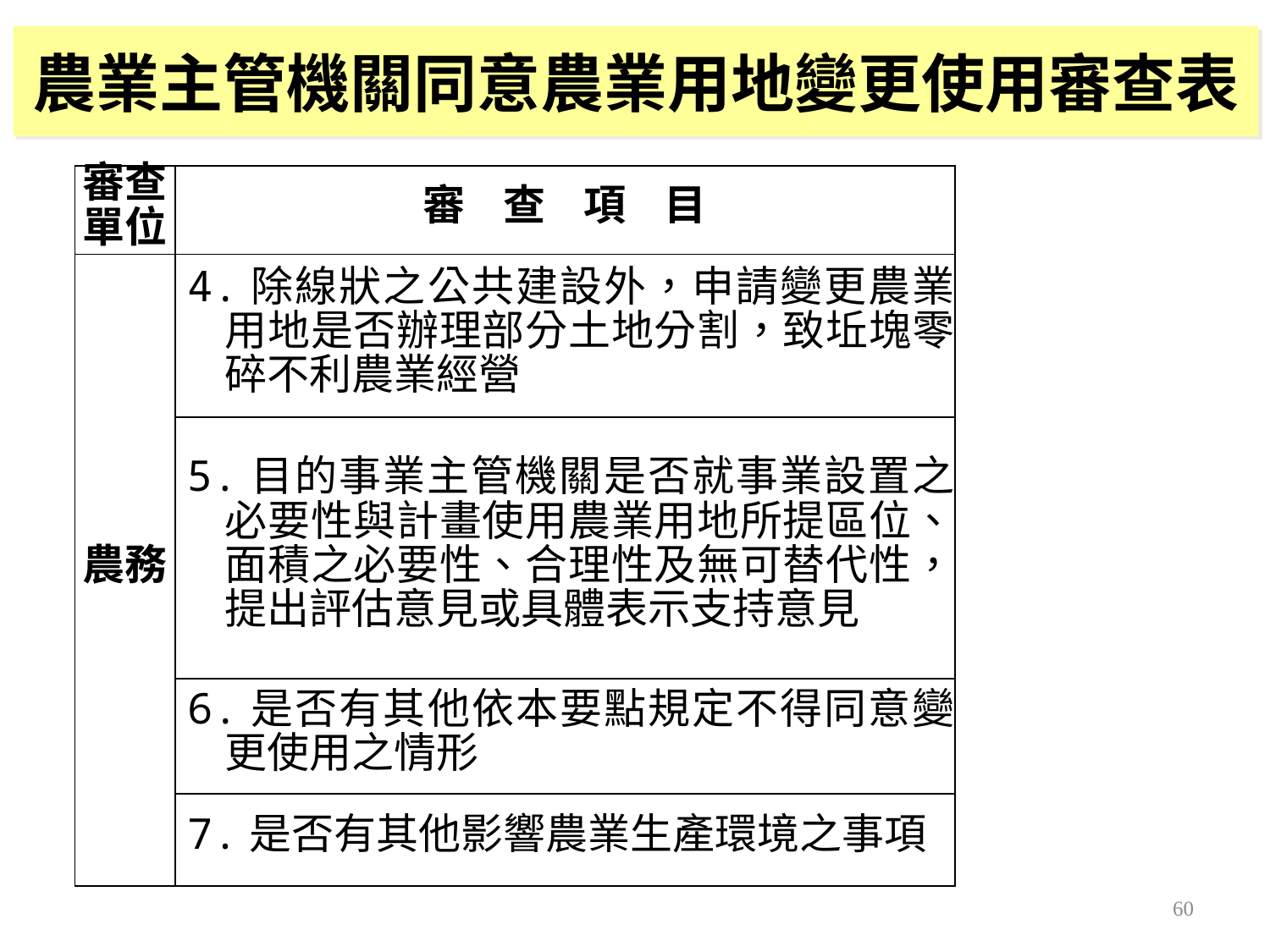

農業主管機關同意農業用地變更使用審查表
| 審查單位 | 審 查 項 目 |
| --- | --- |
| 農務 | 4.除線狀之公共建設外，申請變更農業用地是否辦理部分土地分割，致坵塊零碎不利農業經營 |
|  | 5.目的事業主管機關是否就事業設置之必要性與計畫使用農業用地所提區位、面積之必要性、合理性及無可替代性，提出評估意見或具體表示支持意見 |
|  | 6.是否有其他依本要點規定不得同意變更使用之情形 |
|  | 7.是否有其他影響農業生產環境之事項 |
60